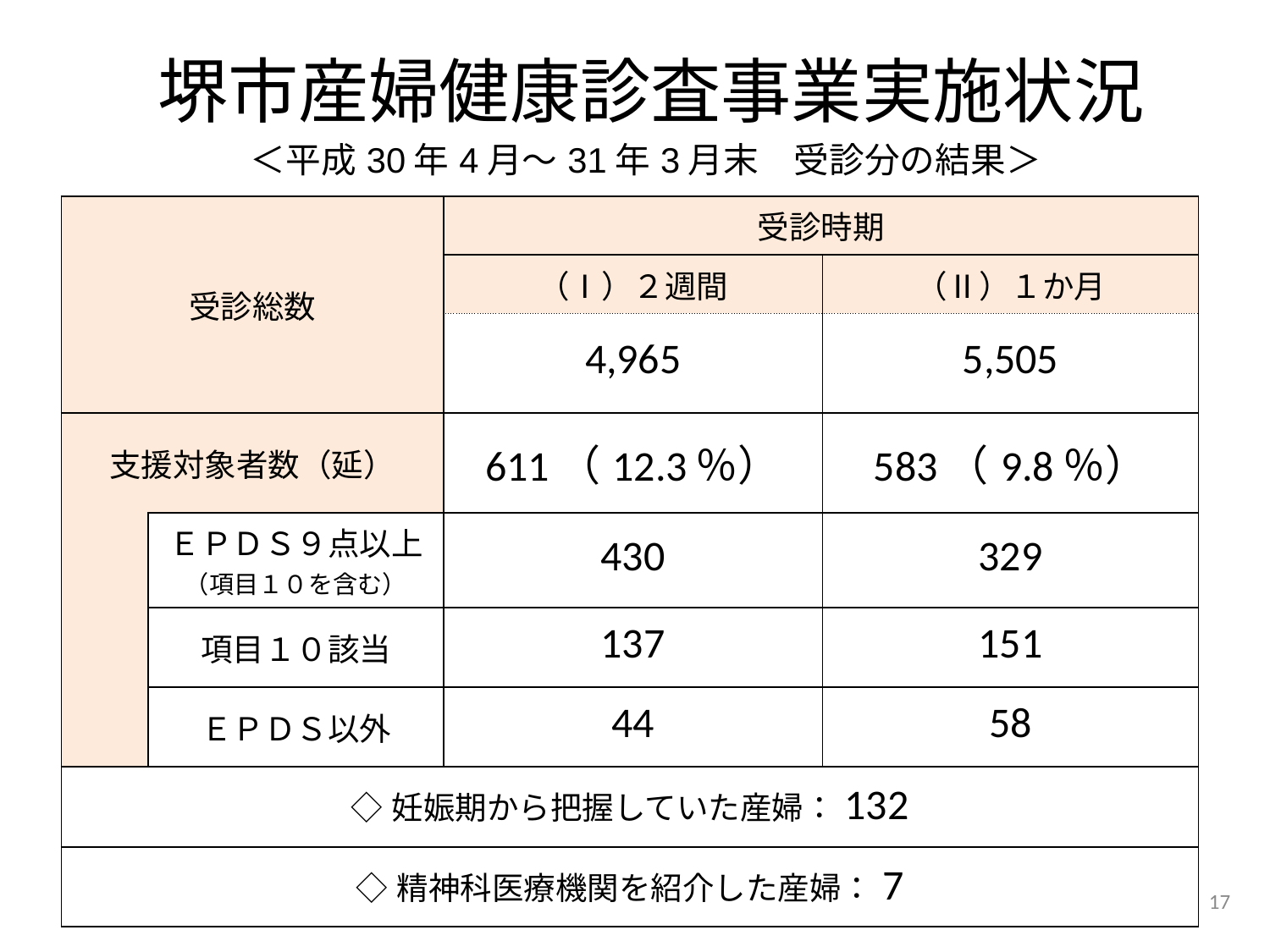

堺市産婦健康診査事業実施状況
＜平成30年4月～31年3月末　受診分の結果＞
| 受診総数 |  | 受診時期 |  |
| --- | --- | --- | --- |
|  |  | （Ⅰ）２週間 | （Ⅱ）１か月 |
|  |  | 4,965 | 5,505 |
| 支援対象者数（延） |  | 611（12.3％） | 583（9.8％） |
|  | ＥＰＤＳ９点以上 （項目１０を含む） | 430 | 329 |
|  | 項目１０該当 | 137 | 151 |
|  | ＥＰＤＳ以外 | 44 | 58 |
| ◇妊娠期から把握していた産婦：132 |  |  |  |
| ◇精神科医療機関を紹介した産婦：7 |  |  |  |
17